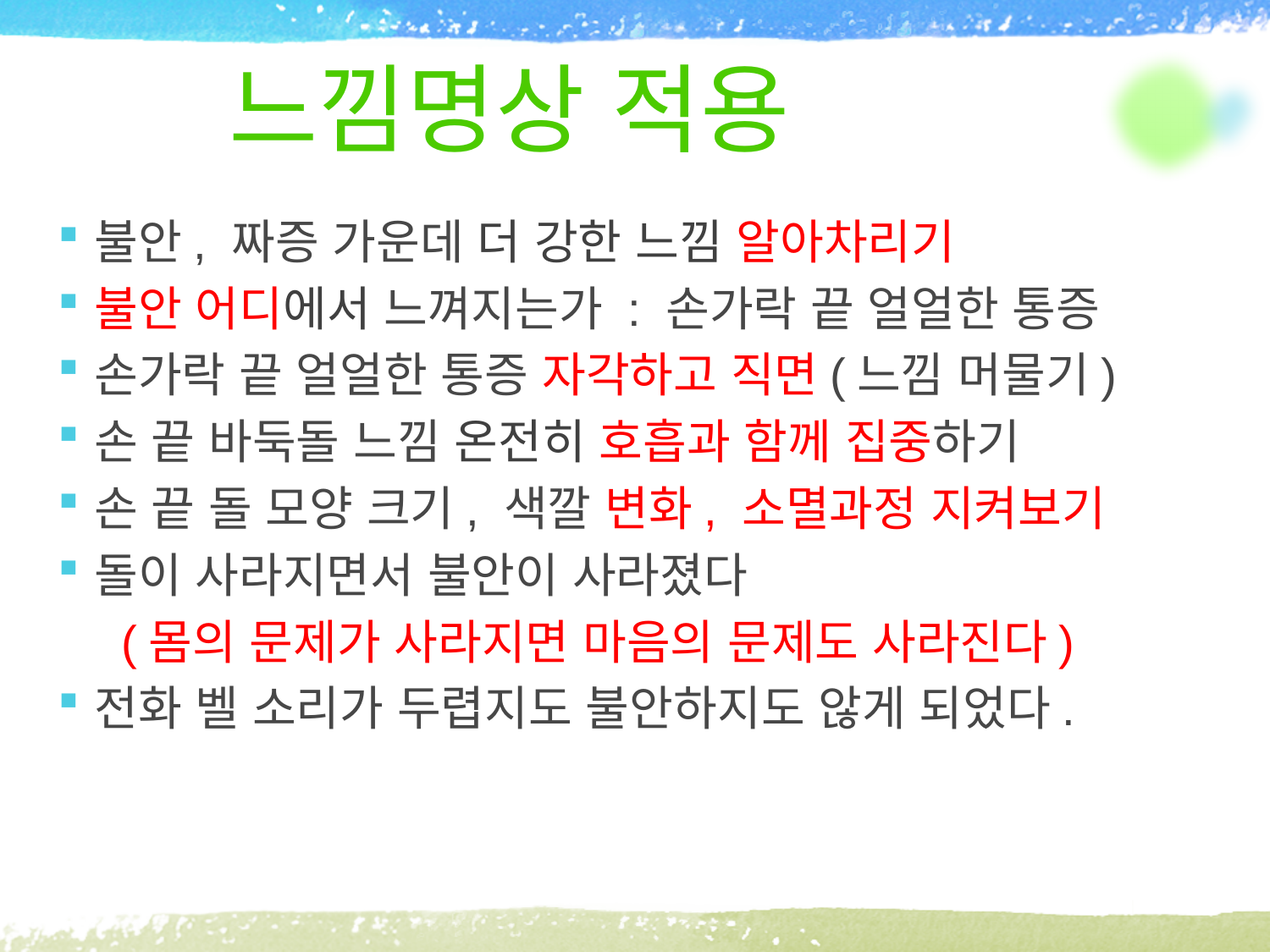

# 느낌명상 적용

불안, 짜증 가운데 더 강한 느낌 알아차리기
불안 어디에서 느껴지는가 : 손가락 끝 얼얼한 통증
손가락 끝 얼얼한 통증 자각하고 직면(느낌 머물기)
손 끝 바둑돌 느낌 온전히 호흡과 함께 집중하기
손 끝 돌 모양 크기, 색깔 변화, 소멸과정 지켜보기
돌이 사라지면서 불안이 사라졌다
(몸의 문제가 사라지면 마음의 문제도 사라진다)
전화 벨 소리가 두렵지도 불안하지도 않게 되었다.